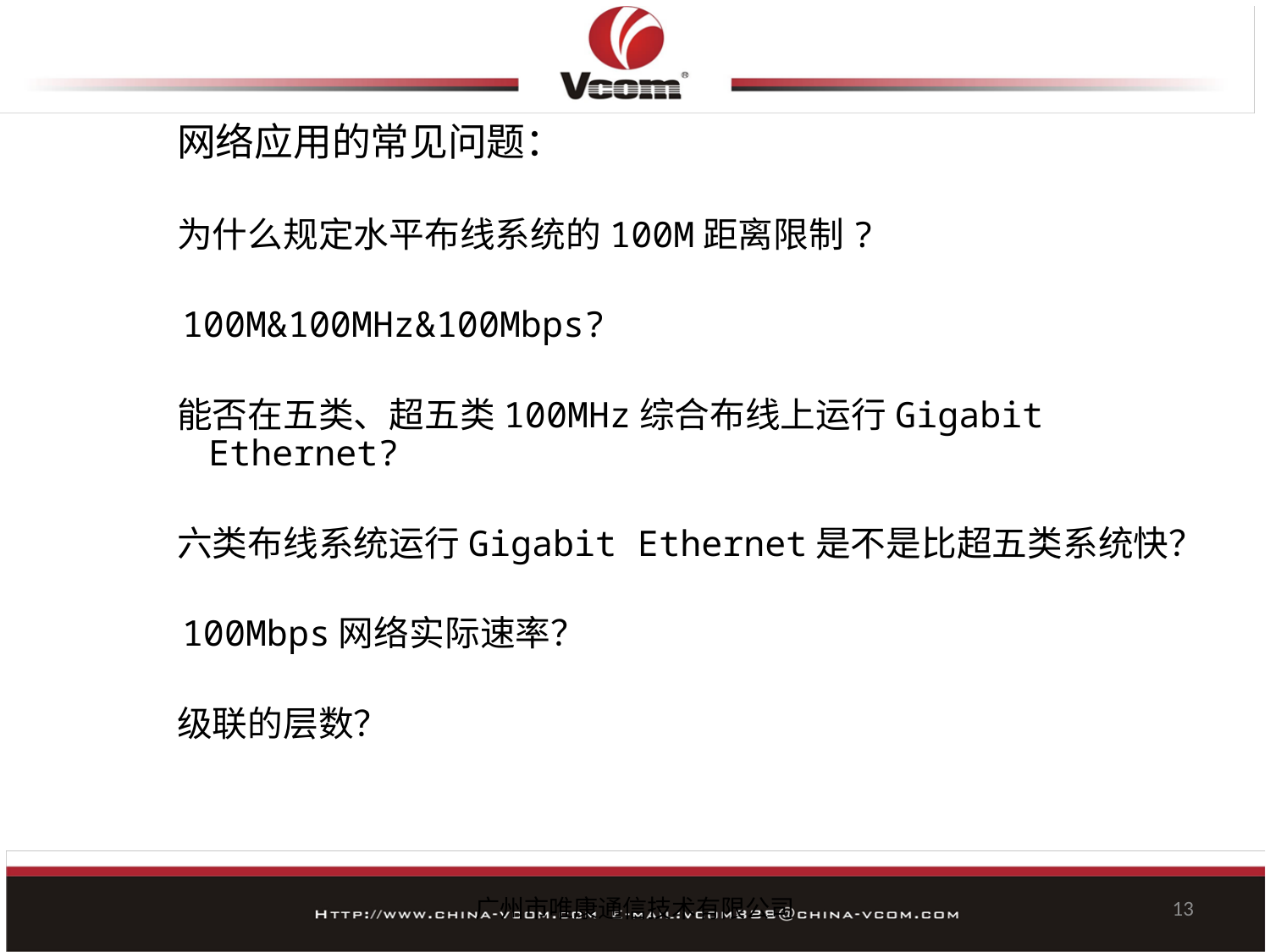

#
 网络应用的常见问题：

 为什么规定水平布线系统的100M距离限制?

 100M&100MHz&100Mbps?

 能否在五类、超五类100MHz综合布线上运行Gigabit Ethernet?

 六类布线系统运行Gigabit Ethernet是不是比超五类系统快？

 100Mbps网络实际速率？

 级联的层数？

广州市唯康通信技术有限公司
13